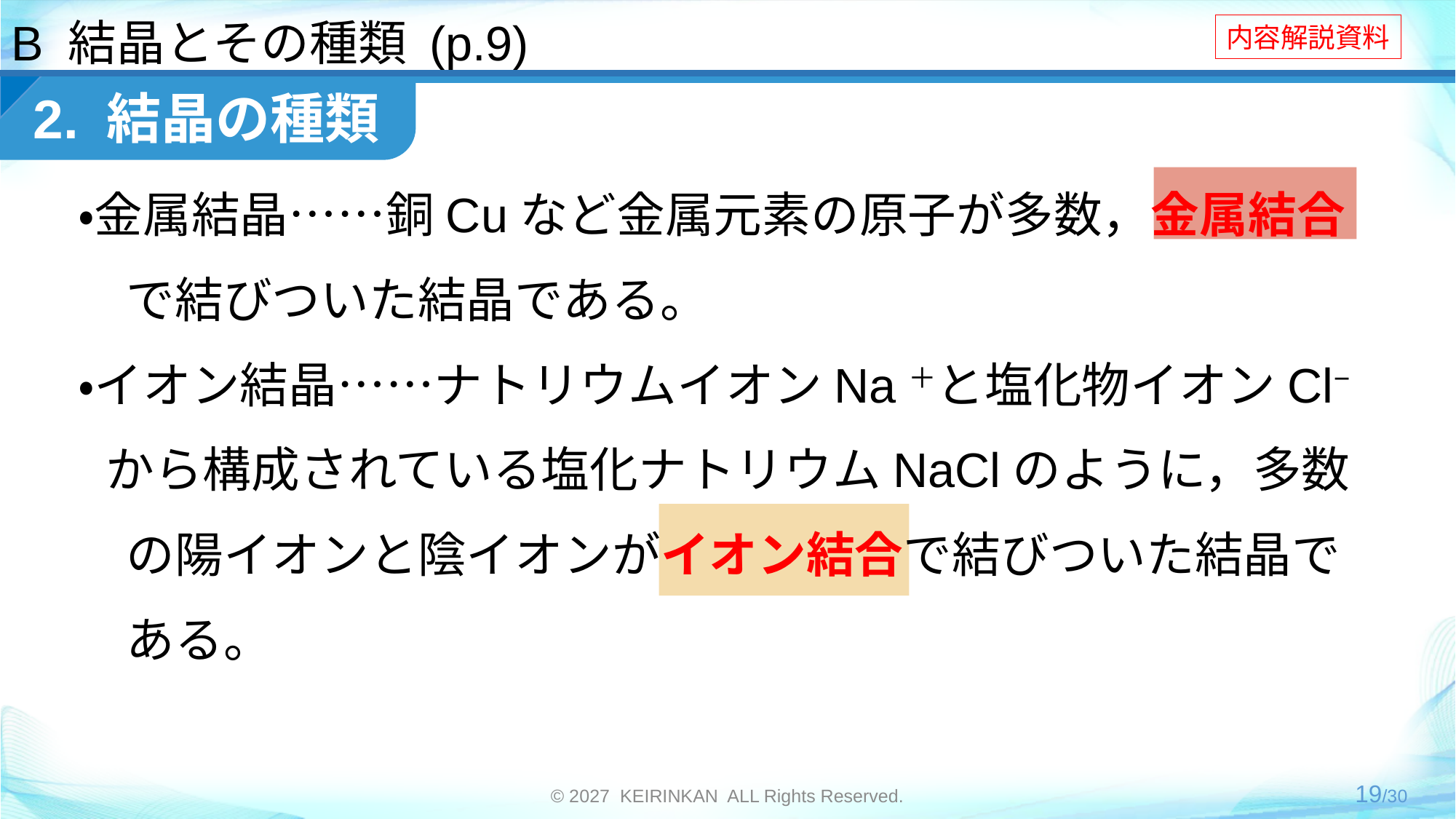

B 結晶とその種類 (p.9)

 2. 結晶の種類

・金属結晶……銅Cuなど金属元素の原子が多数，金属結合
　で結びついた結晶である。
・イオン結晶……ナトリウムイオンNa＋と塩化物イオンCl−
　から構成されている塩化ナトリウムNaClのように，多数
　の陽イオンと陰イオンがイオン結合で結びついた結晶で
　ある。